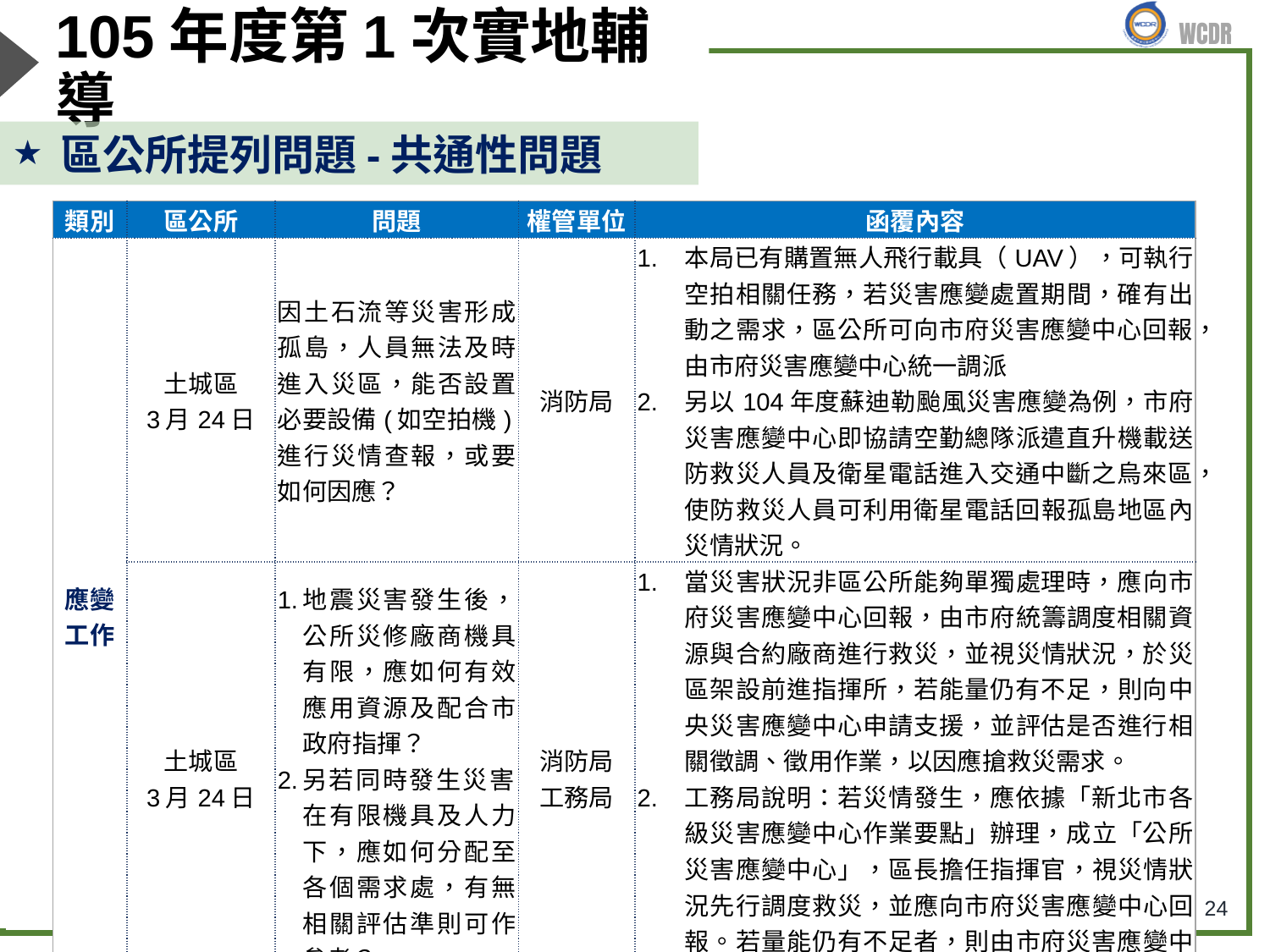

# 105年度第1次實地輔導
區公所提列問題-共通性問題
| 類別 | 區公所 | 問題 | 權管單位 | 函覆內容 |
| --- | --- | --- | --- | --- |
| 應變工作 | 土城區 3月24日 | 因土石流等災害形成孤島，人員無法及時進入災區，能否設置必要設備(如空拍機)進行災情查報，或要如何因應？ | 消防局 | 本局已有購置無人飛行載具（UAV），可執行空拍相關任務，若災害應變處置期間，確有出動之需求，區公所可向市府災害應變中心回報，由市府災害應變中心統一調派 另以104年度蘇迪勒颱風災害應變為例，市府災害應變中心即協請空勤總隊派遣直升機載送防救災人員及衛星電話進入交通中斷之烏來區，使防救災人員可利用衛星電話回報孤島地區內災情狀況。 |
|  | 土城區 3月24日 | 地震災害發生後，公所災修廠商機具有限，應如何有效應用資源及配合市政府指揮？ 另若同時發生災害，在有限機具及人力下，應如何分配至各個需求處，有無相關評估準則可作參考？ | 消防局 工務局 | 當災害狀況非區公所能夠單獨處理時，應向市府災害應變中心回報，由市府統籌調度相關資源與合約廠商進行救災，並視災情狀況，於災區架設前進指揮所，若能量仍有不足，則向中央災害應變中心申請支援，並評估是否進行相關徵調、徵用作業，以因應搶救災需求。 工務局說明：若災情發生，應依據「新北市各級災害應變中心作業要點」辦理，成立「公所災害應變中心」，區長擔任指揮官，視災情狀況先行調度救災，並應向市府災害應變中心回報。若量能仍有不足者，則由市府災害應變中心統籌調度支援，以因應救災需求。 |
24